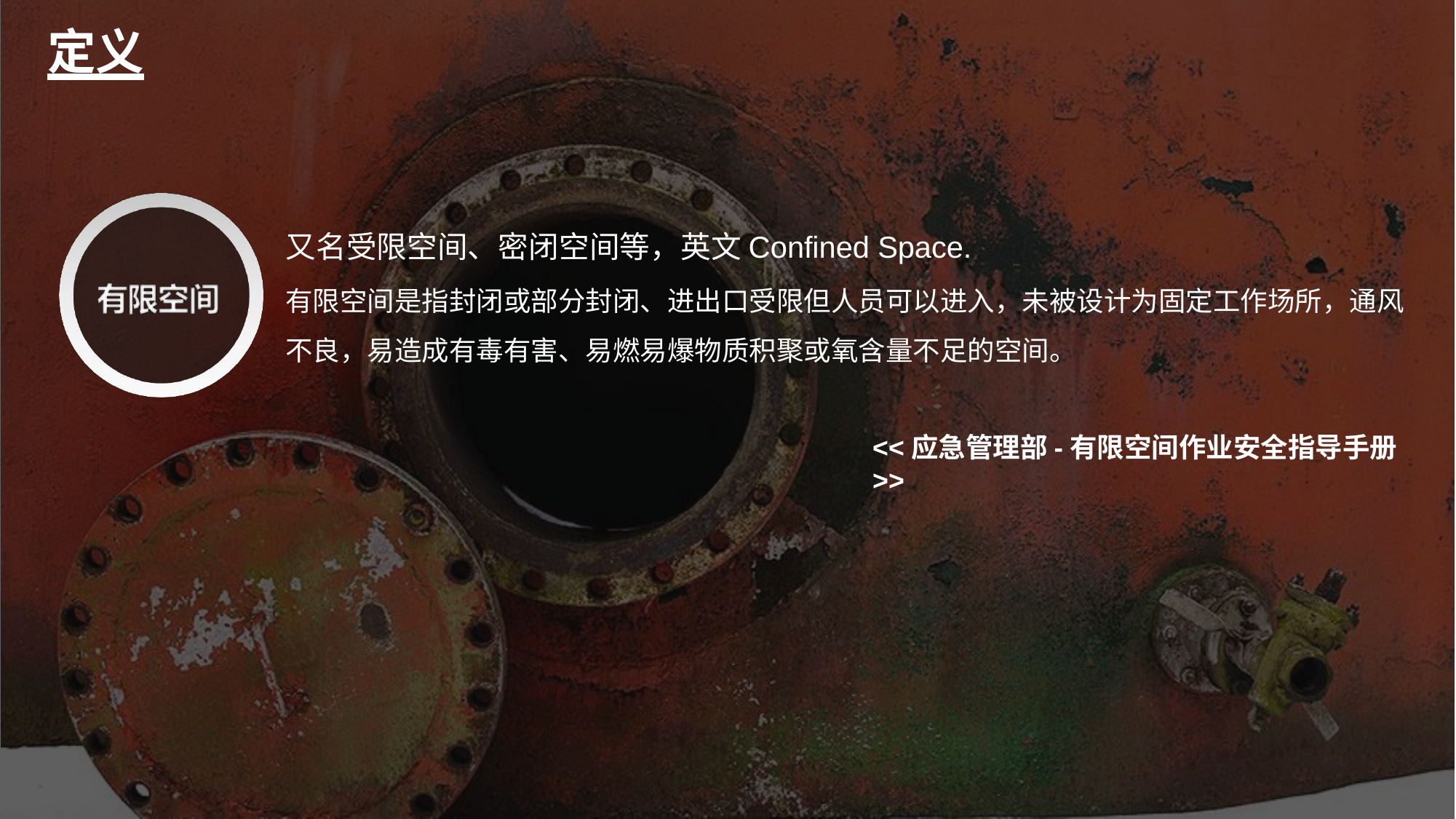

# 定义

又名受限空间、密闭空间等，英文Confined Space.
有限空间是指封闭或部分封闭、进出口受限但人员可以进入，未被设计为固定工作场所，通风 不良，易造成有毒有害、易燃易爆物质积聚或氧含量不足的空间。

<<应急管理部-有限空间作业安全指导手册>>